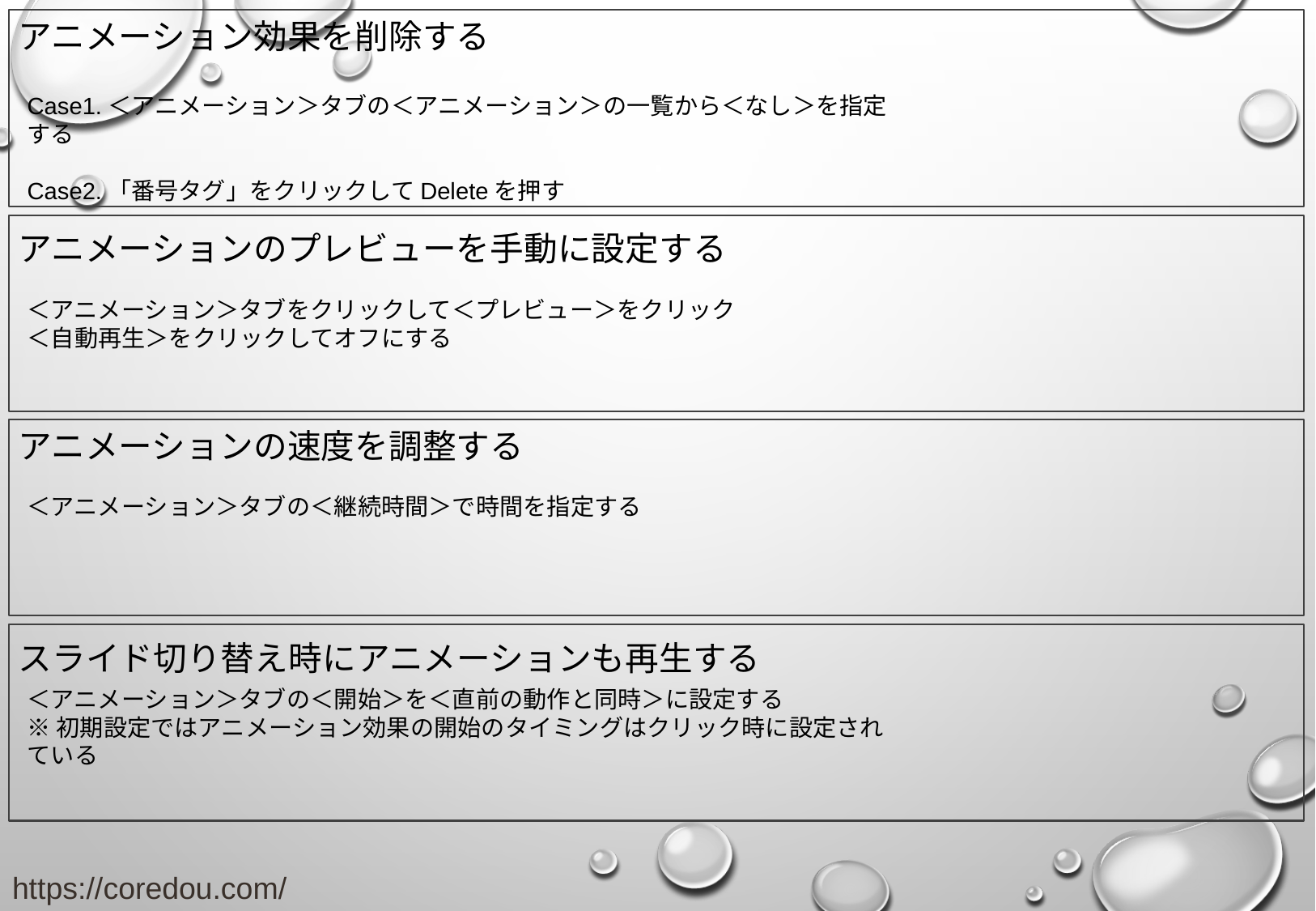

アニメーション効果を削除する

Case1.＜アニメーション＞タブの＜アニメーション＞の一覧から＜なし＞を指定する

Case2.「番号タグ」をクリックしてDeleteを押す

アニメーションのプレビューを手動に設定する
＜アニメーション＞タブをクリックして＜プレビュー＞をクリック
＜自動再生＞をクリックしてオフにする
アニメーションの速度を調整する

＜アニメーション＞タブの＜継続時間＞で時間を指定する

スライド切り替え時にアニメーションも再生する
＜アニメーション＞タブの＜開始＞を＜直前の動作と同時＞に設定する
※初期設定ではアニメーション効果の開始のタイミングはクリック時に設定されている
https://coredou.com/